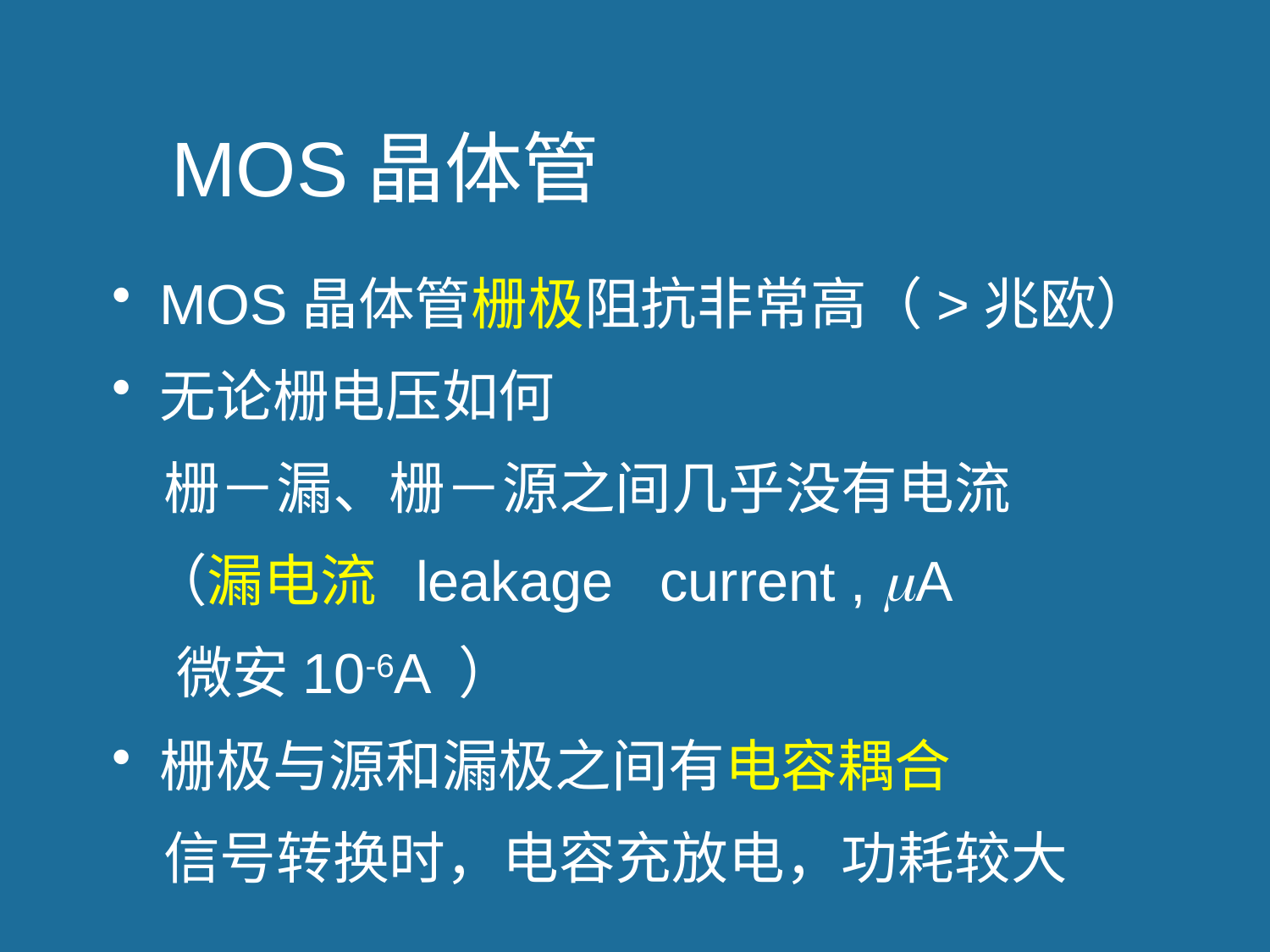

# MOS晶体管
MOS晶体管栅极阻抗非常高（>兆欧）
无论栅电压如何
   栅－漏、栅－源之间几乎没有电流
  （漏电流  leakage   current , μA
    微安10-6A ）
栅极与源和漏极之间有电容耦合
   信号转换时，电容充放电，功耗较大
14